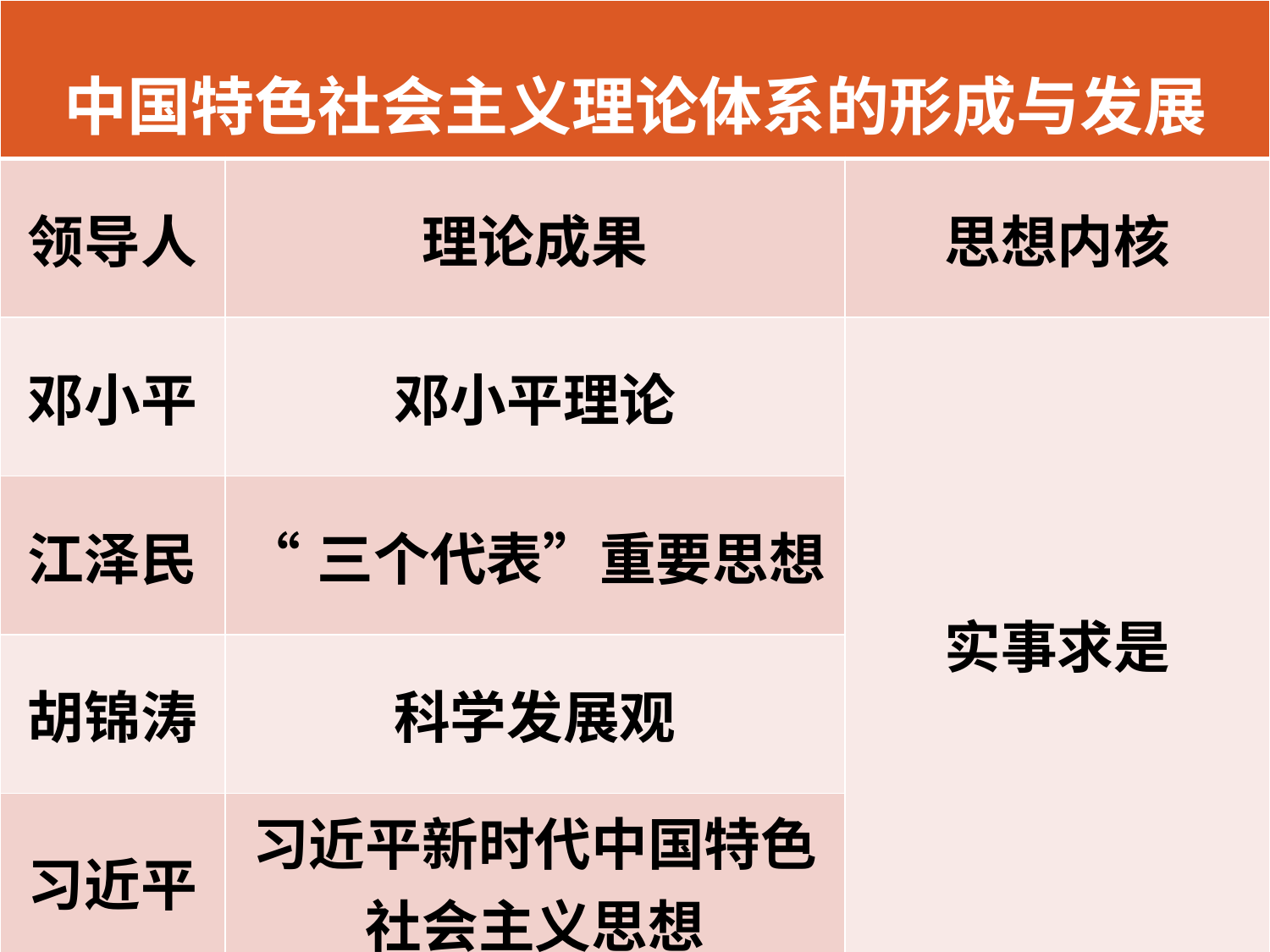

| 中国特色社会主义理论体系的形成与发展 |  |  |
| --- | --- | --- |
| 领导人 | 理论成果 | 思想内核 |
| 邓小平 | 邓小平理论 | 实事求是 |
| 江泽民 | “三个代表”重要思想 |  |
| 胡锦涛 | 科学发展观 |  |
| 习近平 | 习近平新时代中国特色社会主义思想 |  |